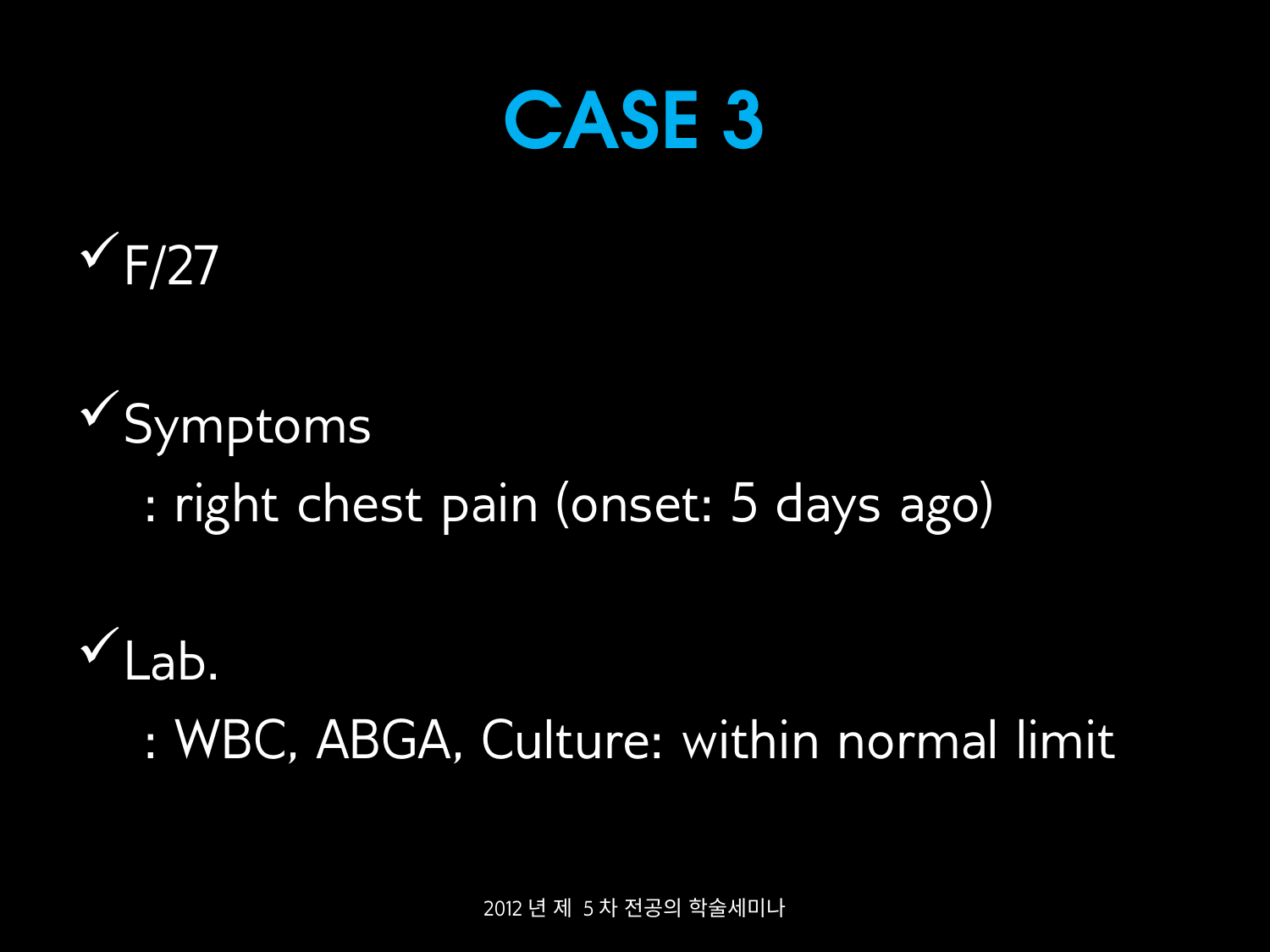

# CASE 3
F/27

Symptoms
    : right chest pain (onset: 5 days ago)

Lab.
    : WBC, ABGA, Culture: within normal limit
2012년 제 5차 전공의 학술세미나